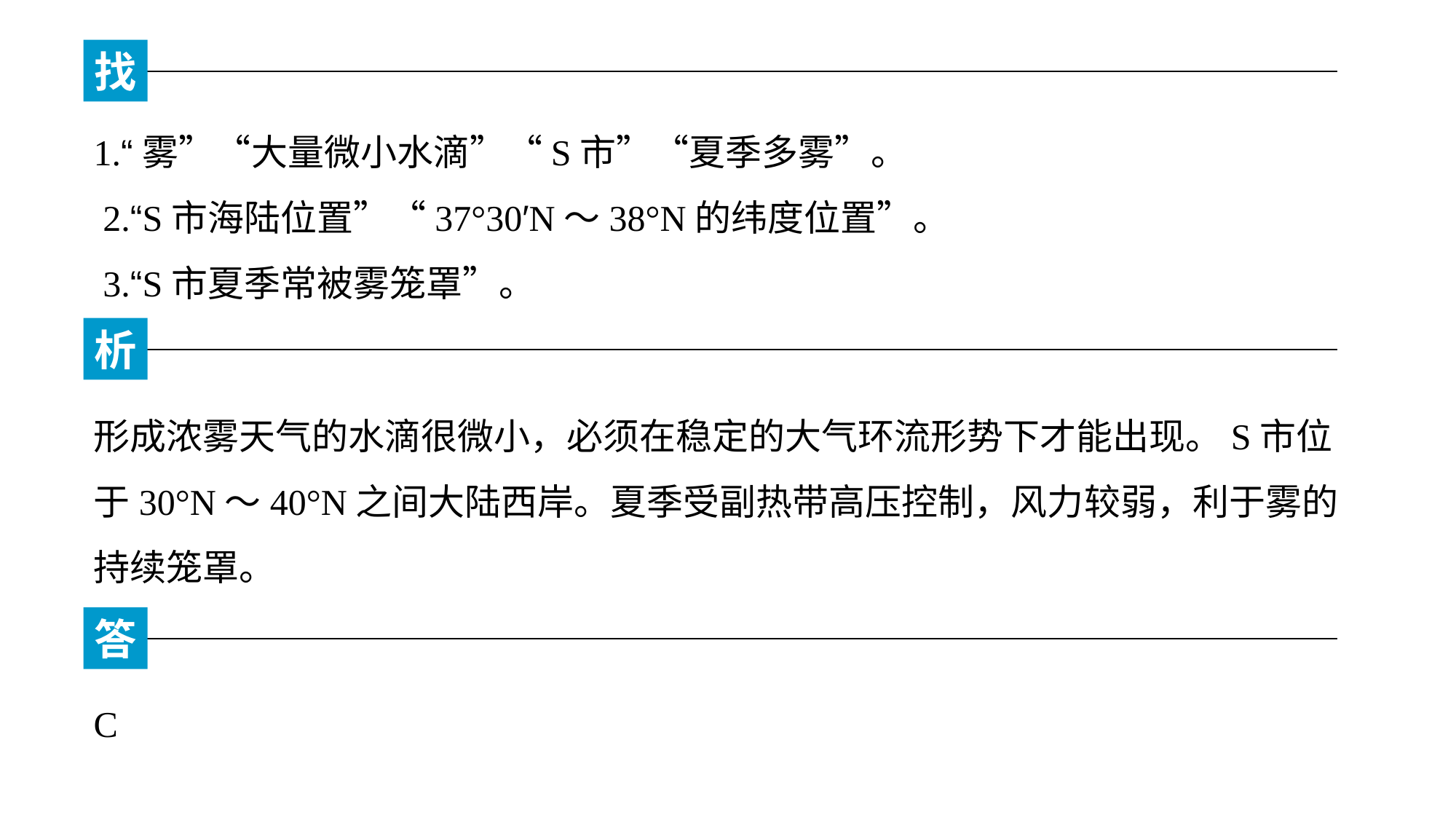

找
1.“雾”“大量微小水滴”“S市”“夏季多雾”。
 2.“S市海陆位置”“37°30′N～38°N的纬度位置”。
 3.“S市夏季常被雾笼罩”。
析
形成浓雾天气的水滴很微小，必须在稳定的大气环流形势下才能出现。S市位于30°N～40°N之间大陆西岸。夏季受副热带高压控制，风力较弱，利于雾的持续笼罩。
答
C